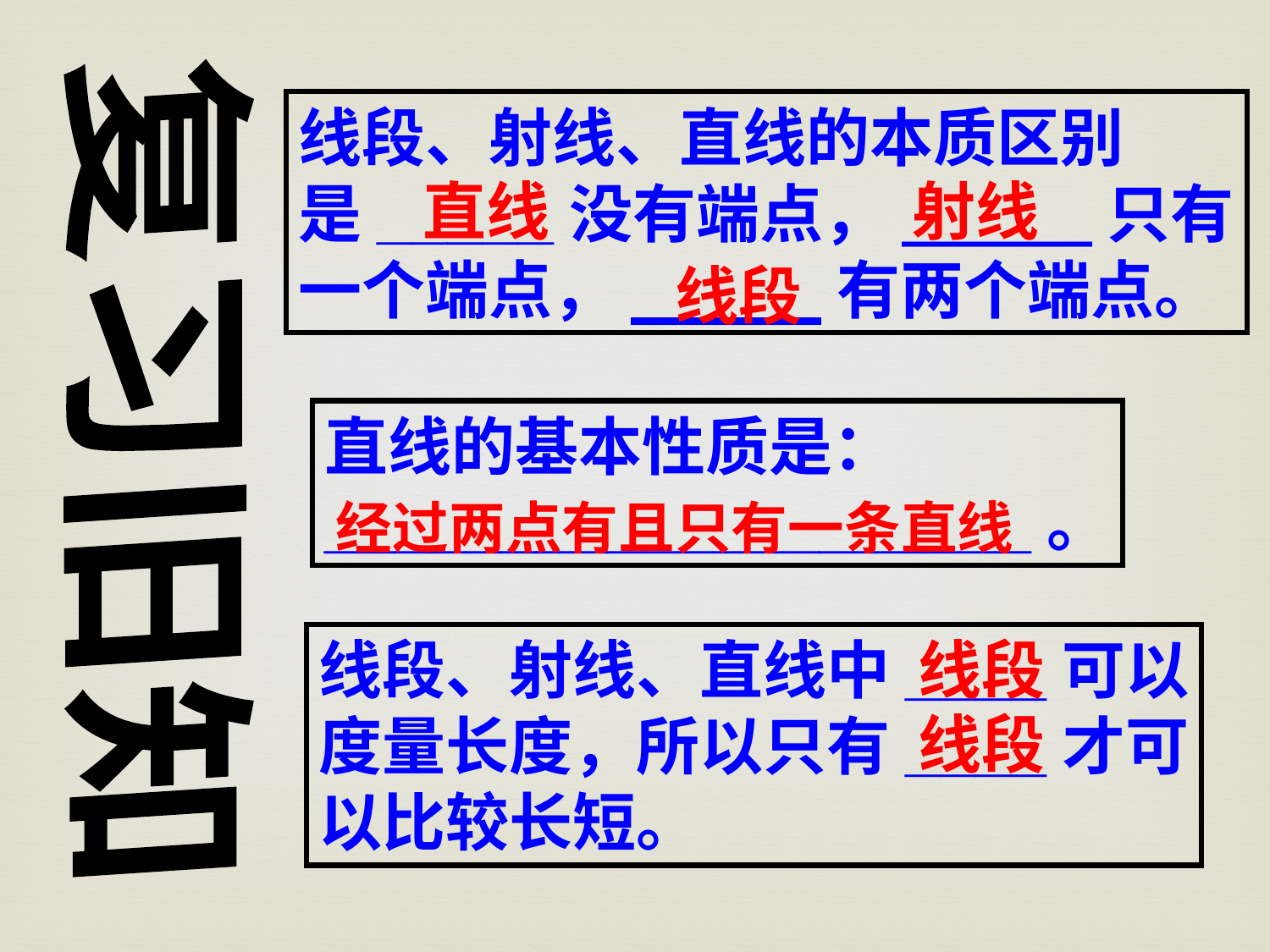

线段、射线、直线的本质区别
是_____没有端点，_____只有
一个端点，_____有两个端点。
直线
射线
线段
复习旧知
直线的基本性质是：
____________________。
经过两点有且只有一条直线
线段
线段、射线、直线中____可以
度量长度，所以只有____才可
以比较长短。
线段